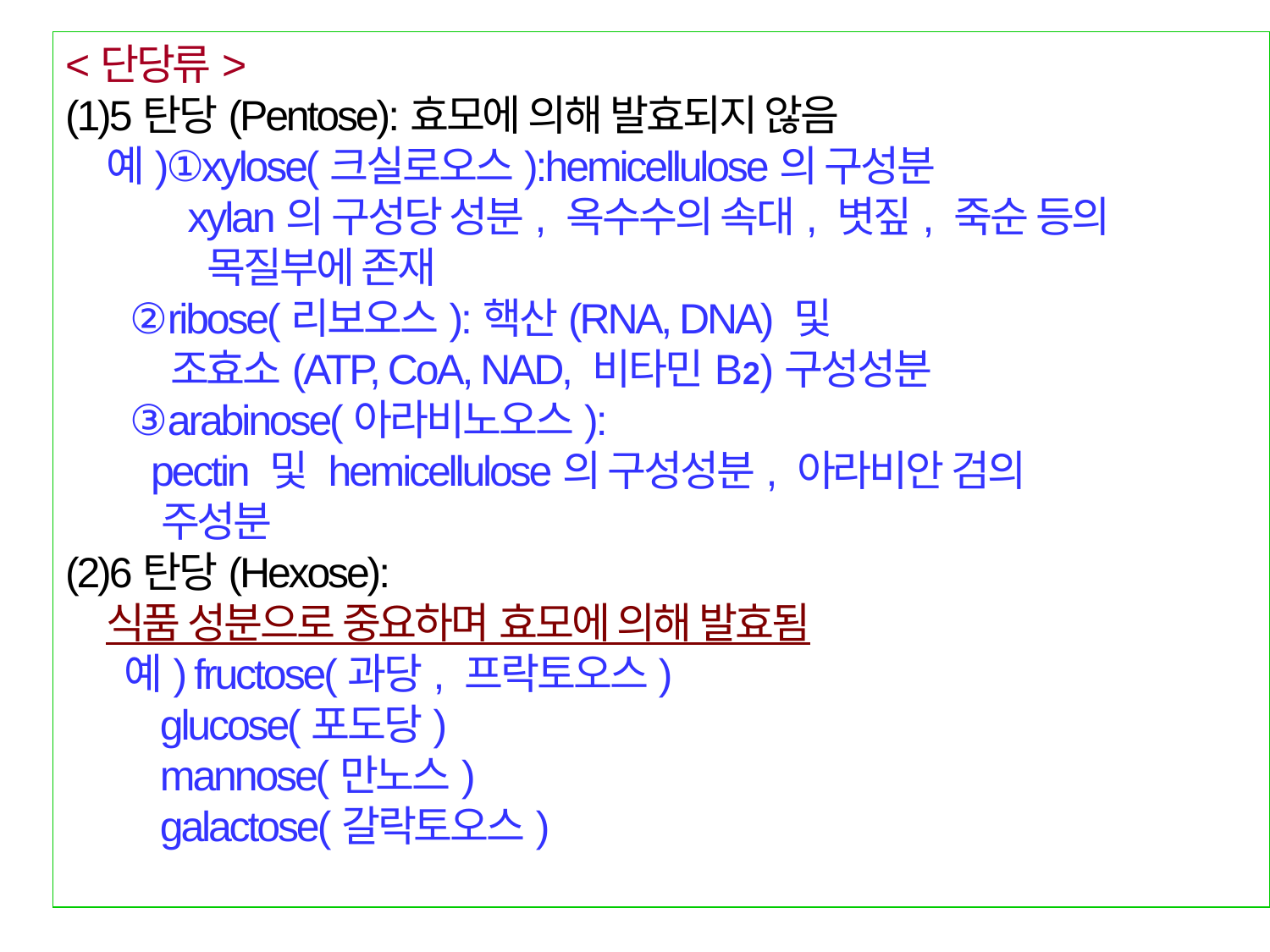

<단당류>
(1)5탄당(Pentose):효모에 의해 발효되지 않음
   예)①xylose(크실로오스):hemicellulose의 구성분
             xylan의 구성당 성분, 옥수수의 속대, 볏짚, 죽순 등의
              목질부에 존재
       ②ribose(리보오스):핵산(RNA, DNA) 및
          조효소(ATP, CoA, NAD, 비타민B2)구성성분
       ③arabinose(아라비노오스):
         pectin 및 hemicellulose의 구성성분, 아라비안 검의
         주성분
(2)6탄당(Hexose):
   식품 성분으로 중요하며 효모에 의해 발효됨
     예) fructose(과당, 프락토오스)
          glucose(포도당)
          mannose(만노스)
          galactose(갈락토오스)